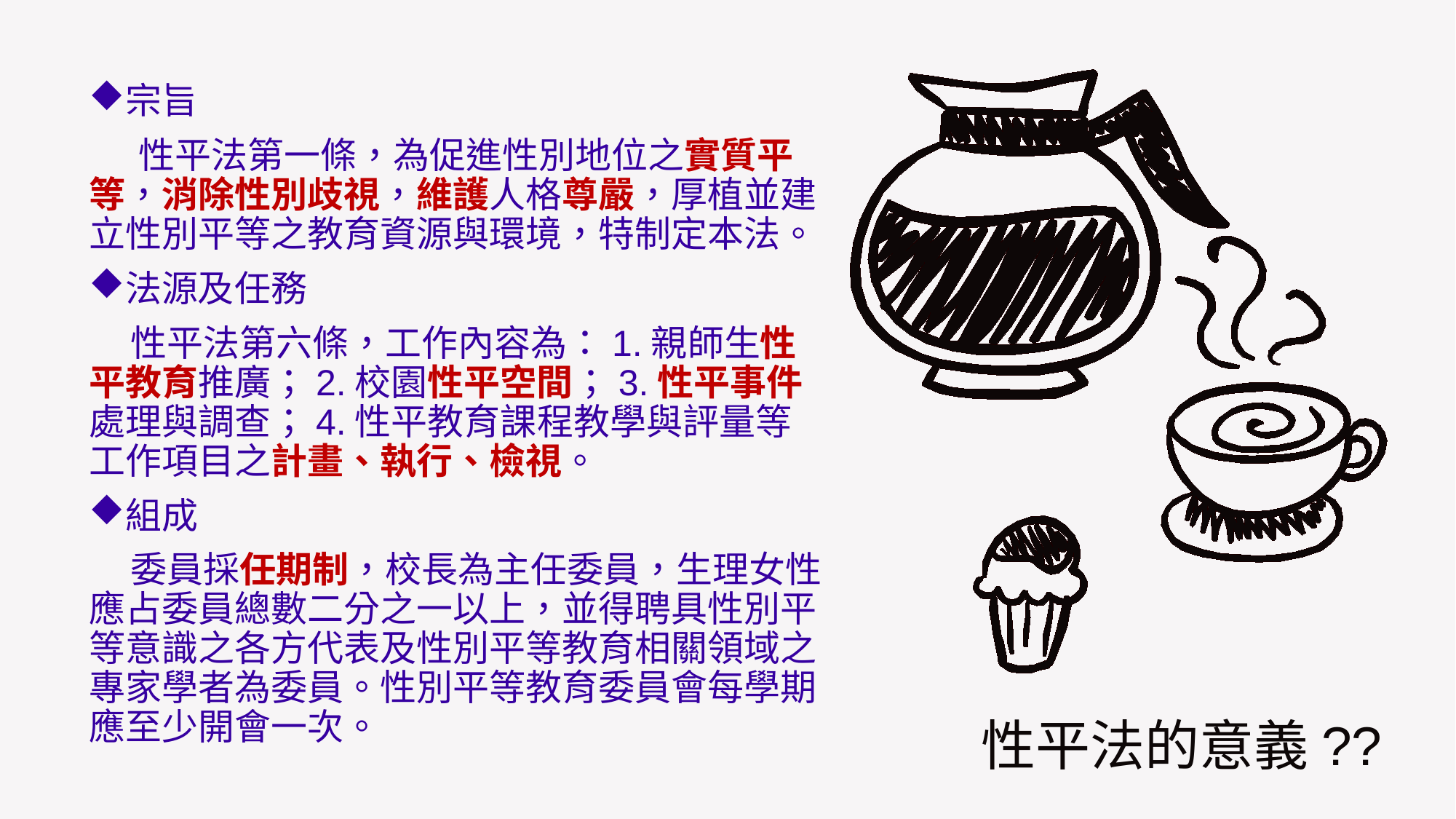

宗旨
     性平法第一條，為促進性別地位之實質平等，消除性別歧視，維護人格尊嚴，厚植並建立性別平等之教育資源與環境，特制定本法。
法源及任務
    性平法第六條，工作內容為：1.親師生性平教育推廣；2.校園性平空間；3.性平事件處理與調查；4.性平教育課程教學與評量等工作項目之計畫、執行、檢視。
組成
    委員採任期制，校長為主任委員，生理女性應占委員總數二分之一以上，並得聘具性別平等意識之各方代表及性別平等教育相關領域之專家學者為委員。性別平等教育委員會每學期應至少開會一次。

# 性平法的意義??